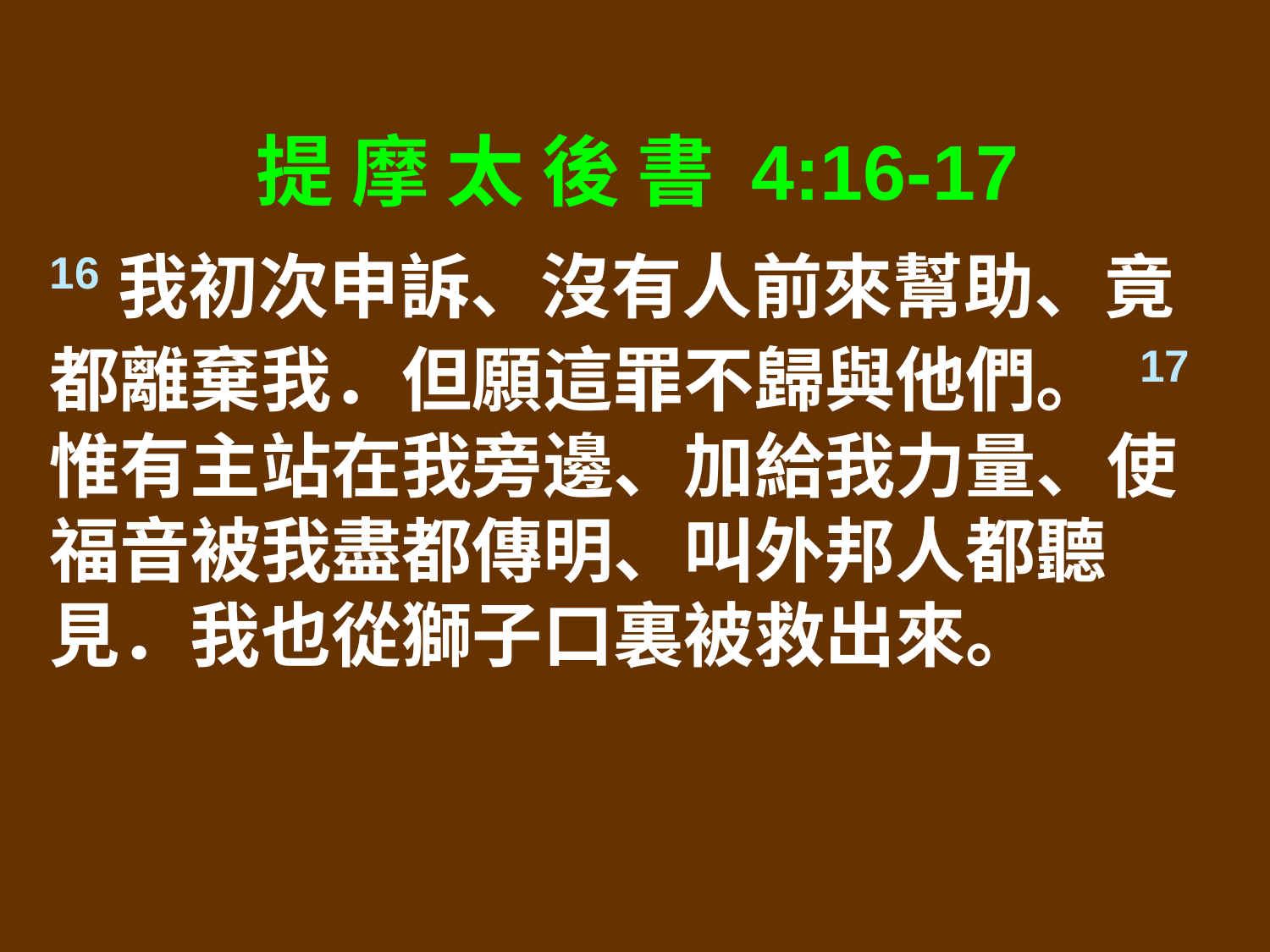

提 摩 太 後 書 4:16-17
16我初次申訴、沒有人前來幫助、竟都離棄我．但願這罪不歸與他們。 17惟有主站在我旁邊、加給我力量、使福音被我盡都傳明、叫外邦人都聽見．我也從獅子口裏被救出來。